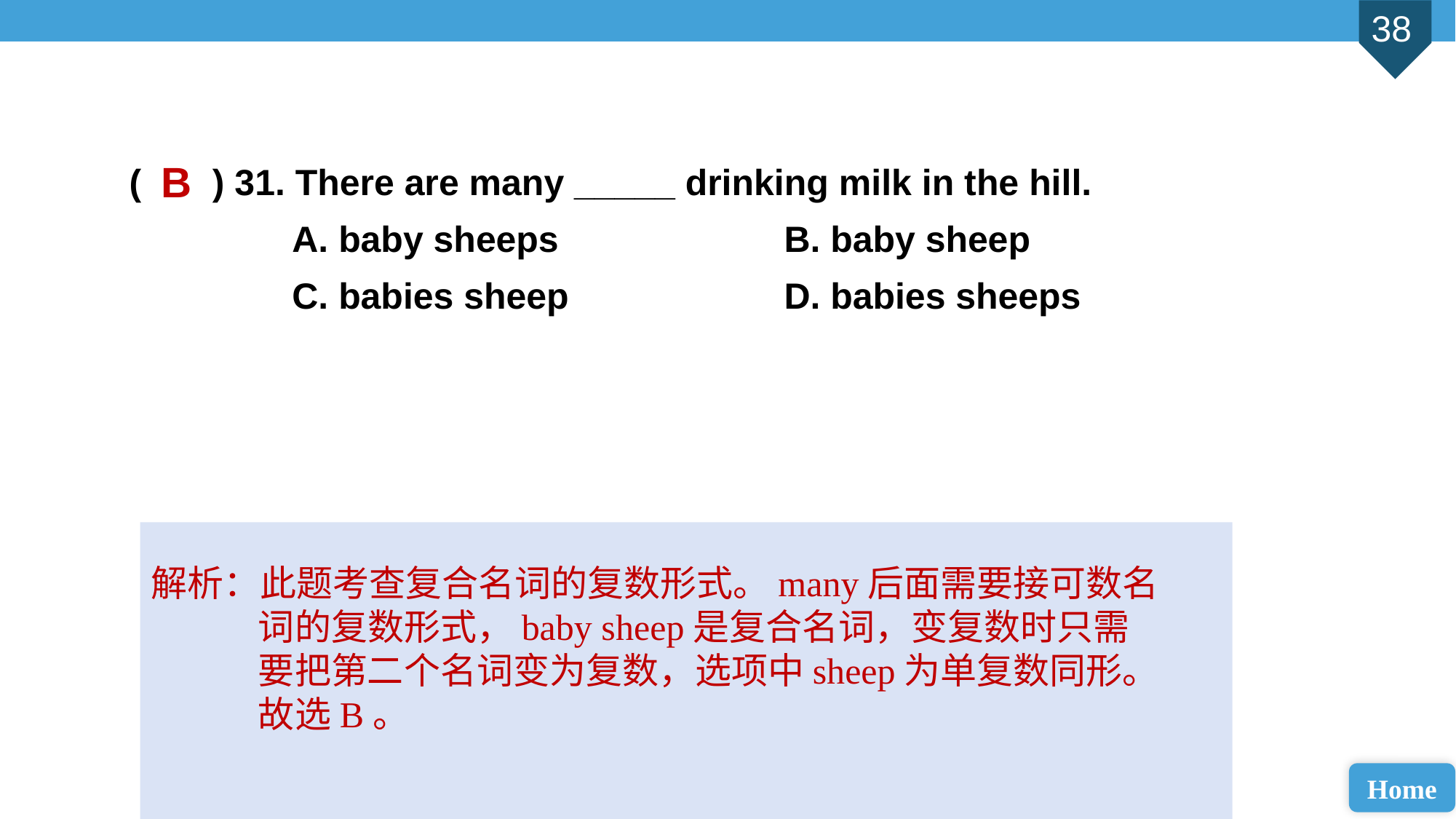

(       ) 31. There are many _____ drinking milk in the hill.
                A. baby sheeps 		B. baby sheep
                C. babies sheep 		D. babies sheeps
B

解析：此题考查复合名词的复数形式。many后面需要接可数名词的复数形式，baby sheep是复合名词，变复数时只需要把第二个名词变为复数，选项中sheep为单复数同形。故选B。